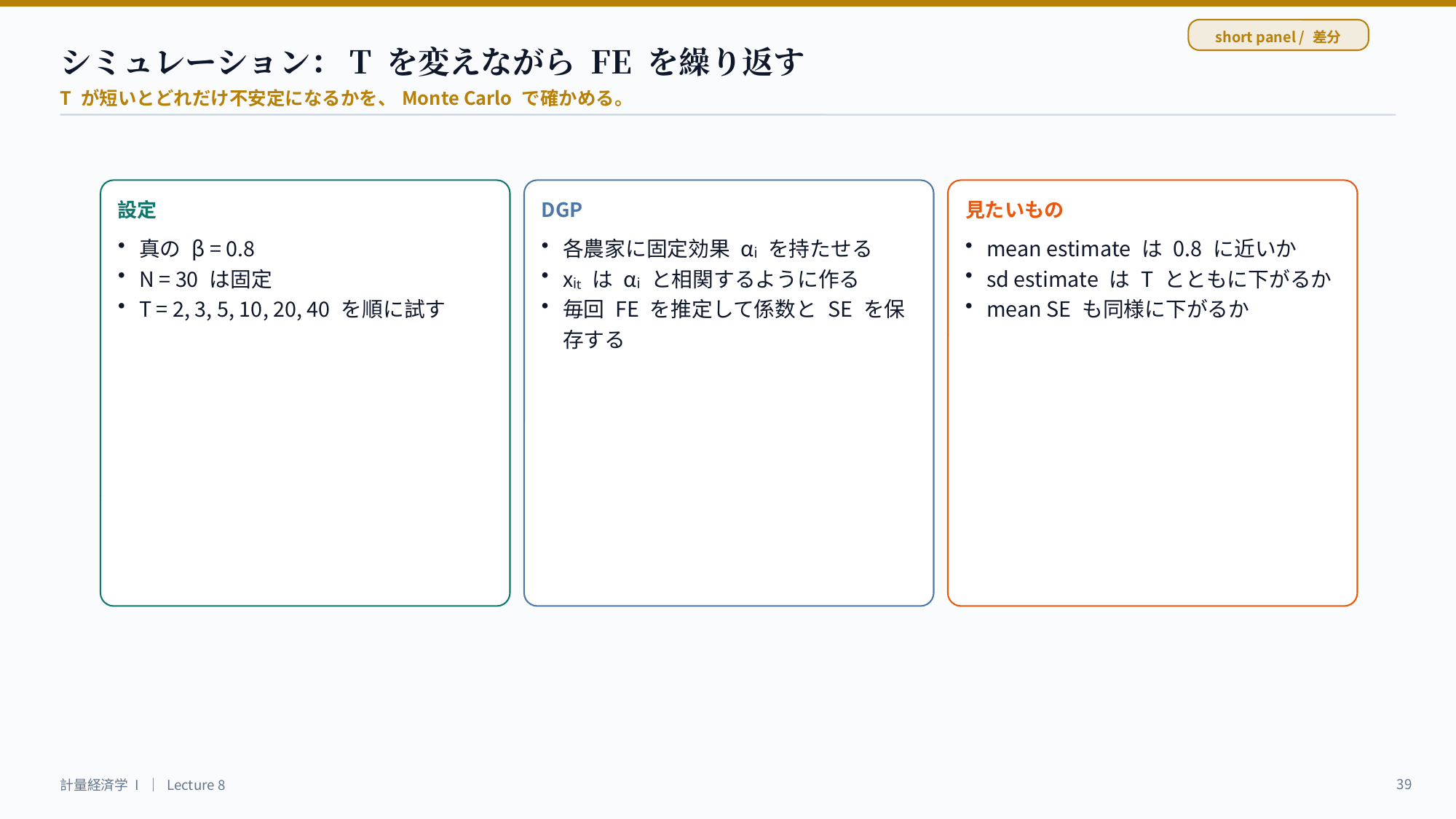

short panel / 差分
シミュレーション：T を変えながら FE を繰り返す
T が短いとどれだけ不安定になるかを、Monte Carlo で確かめる。

設定
DGP
見たいもの
真の β = 0.8
N = 30 は固定
T = 2, 3, 5, 10, 20, 40 を順に試す
各農家に固定効果 αᵢ を持たせる
xᵢₜ は αᵢ と相関するように作る
毎回 FE を推定して係数と SE を保存する
mean estimate は 0.8 に近いか
sd estimate は T とともに下がるか
mean SE も同様に下がるか
39
計量経済学 I ｜ Lecture 8